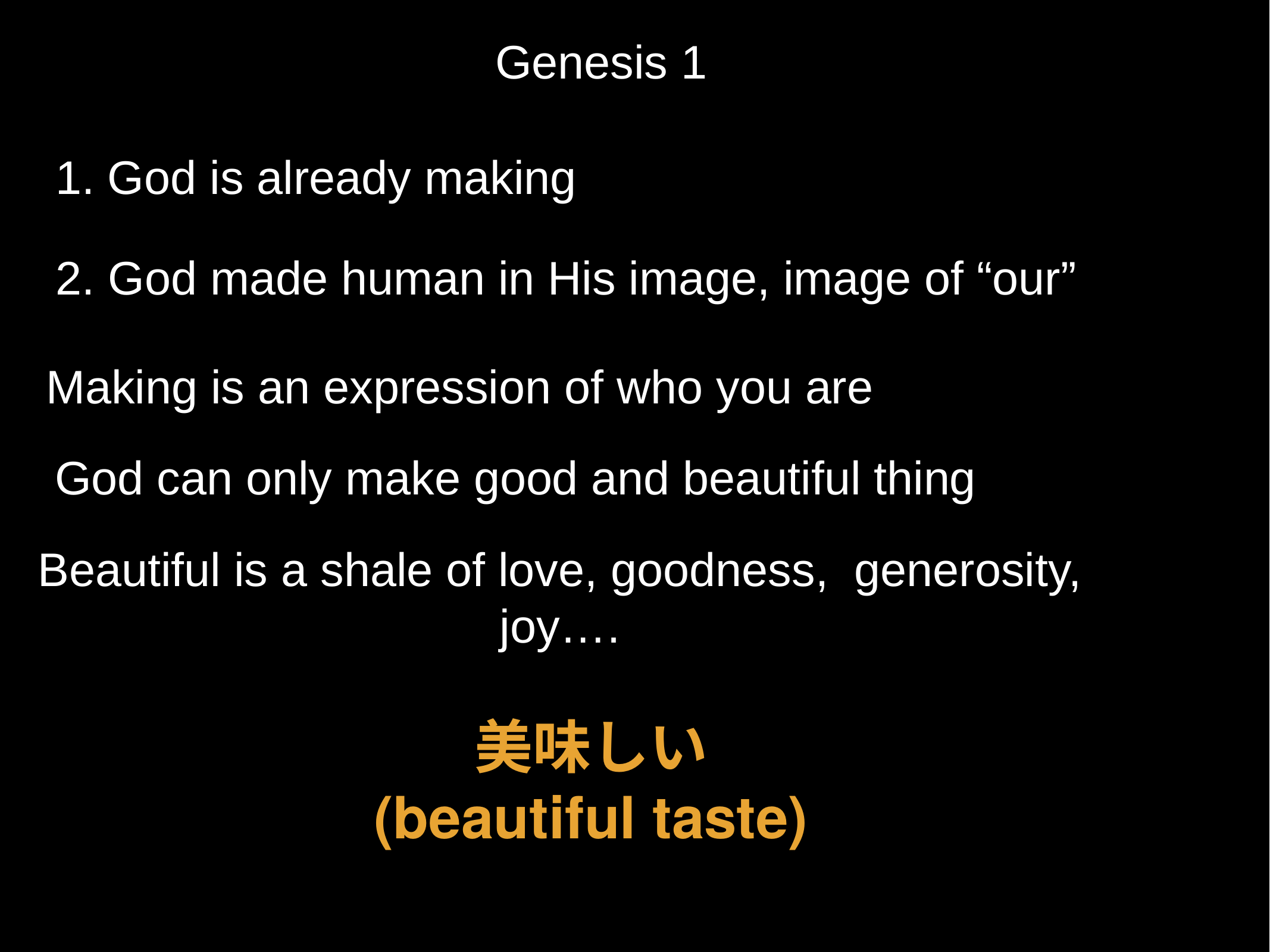

Genesis 1
1. God is already making
2. God made human in His image, image of “our”
Making is an expression of who you are
God can only make good and beautiful thing
Beautiful is a shale of love, goodness,  generosity,
joy….
美味しい
(beautiful taste)